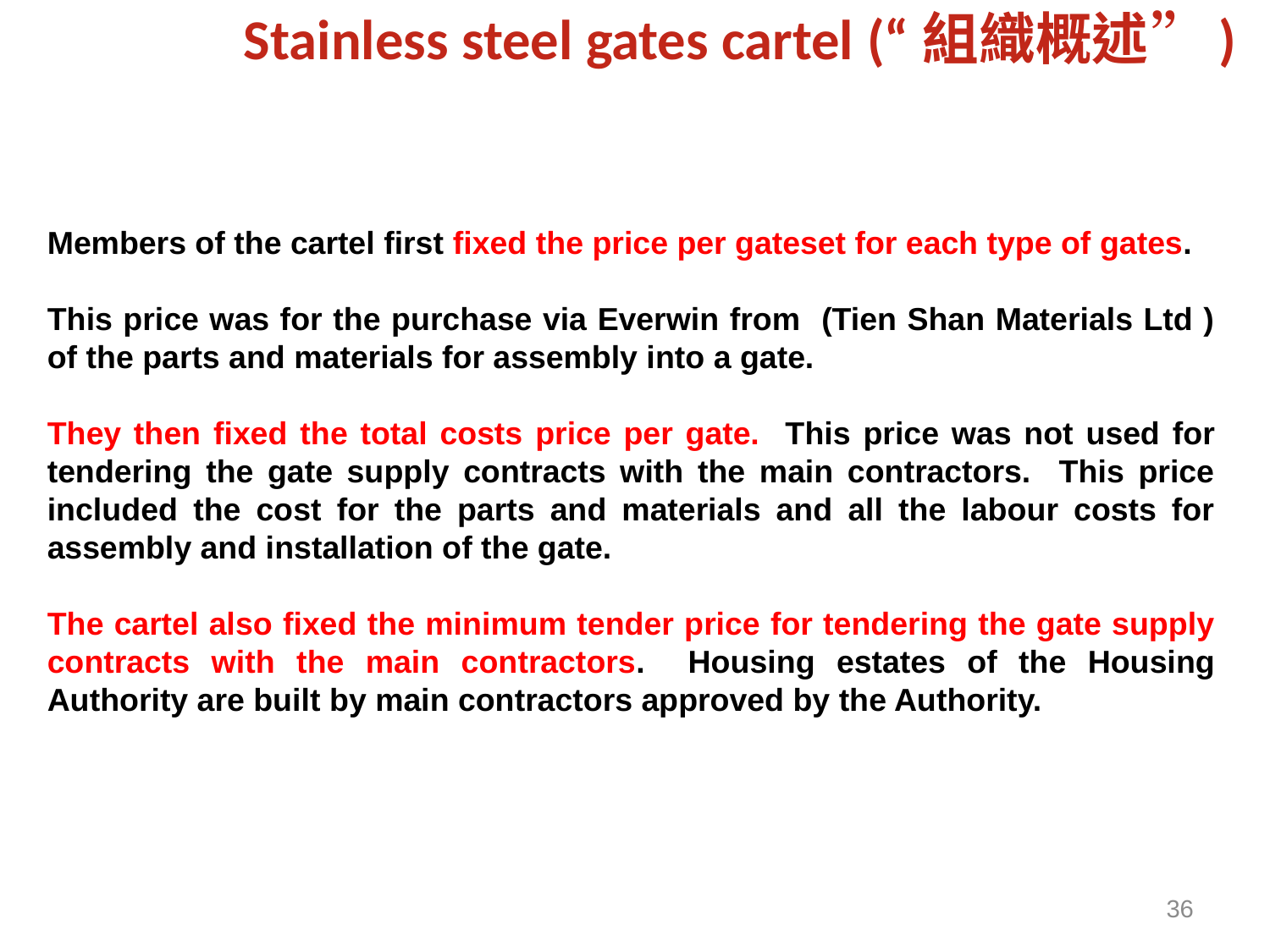

# Stainless steel gates cartel (“組織概述”)
Members of the cartel first fixed the price per gateset for each type of gates.

This price was for the purchase via Everwin from  (Tien Shan Materials Ltd ) of the parts and materials for assembly into a gate.

They then fixed the total costs price per gate.  This price was not used for tendering the gate supply contracts with the main contractors.  This price included the cost for the parts and materials and all the labour costs for assembly and installation of the gate.

The cartel also fixed the minimum tender price for tendering the gate supply contracts with the main contractors.  Housing estates of the Housing Authority are built by main contractors approved by the Authority.

36